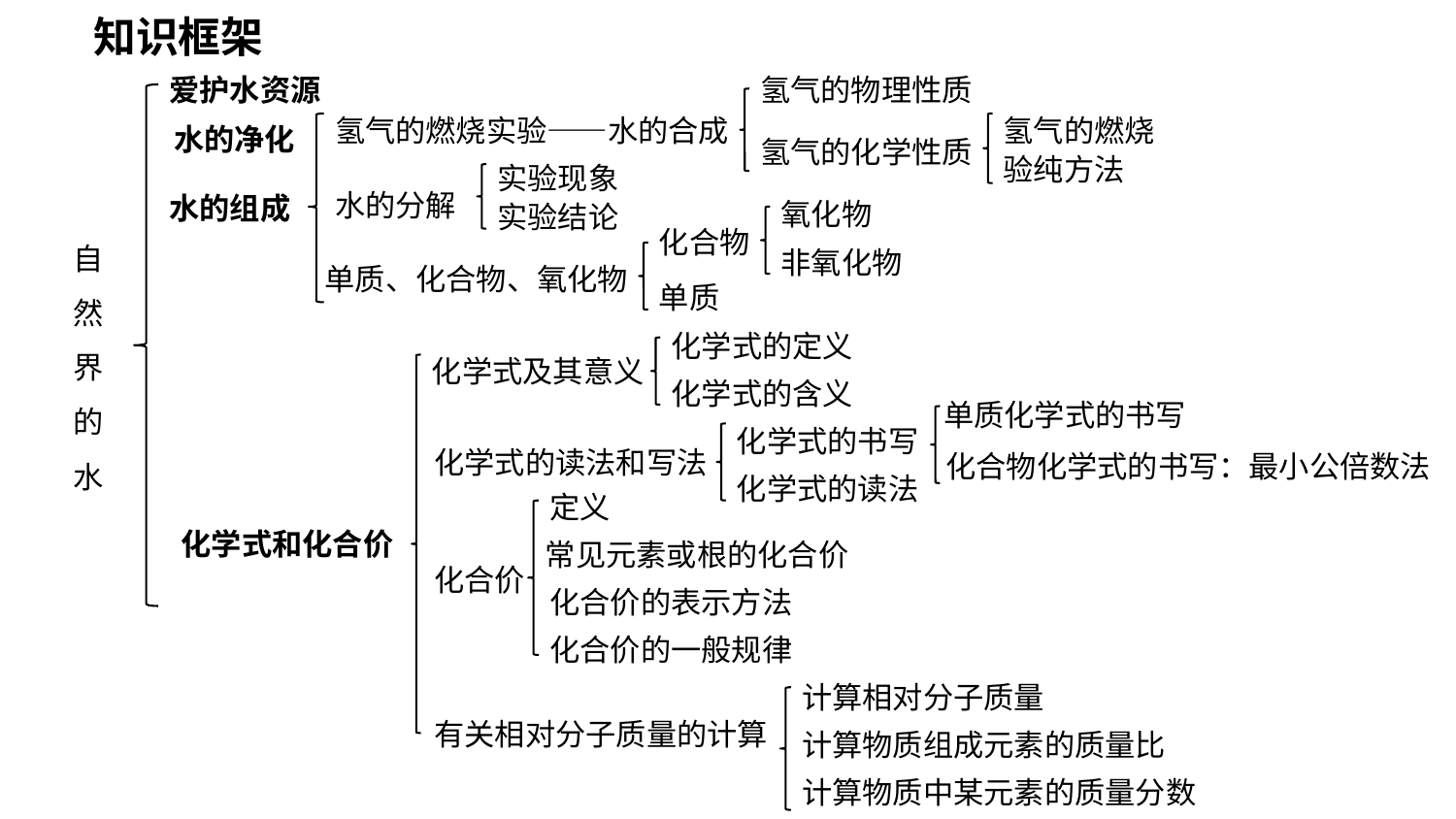

知识框架
爱护水资源
氢气的物理性质

水的净化
氢气的燃烧实验——水的合成
氢气的燃烧

氢气的化学性质
验纯方法
实验现象
水的分解

水的组成
氧化物
实验结论

自然界的水
化合物
非氧化物

单质、化合物、氧化物
单质
化学式的定义

化学式及其意义

化学式的含义
单质化学式的书写

化学式的书写

化学式的读法和写法
化合物化学式的书写：最小公倍数法
化学式的读法
定义

化学式和化合价
常见元素或根的化合价
化合价
化合价的表示方法
化合价的一般规律
计算相对分子质量

有关相对分子质量的计算
计算物质组成元素的质量比
计算物质中某元素的质量分数